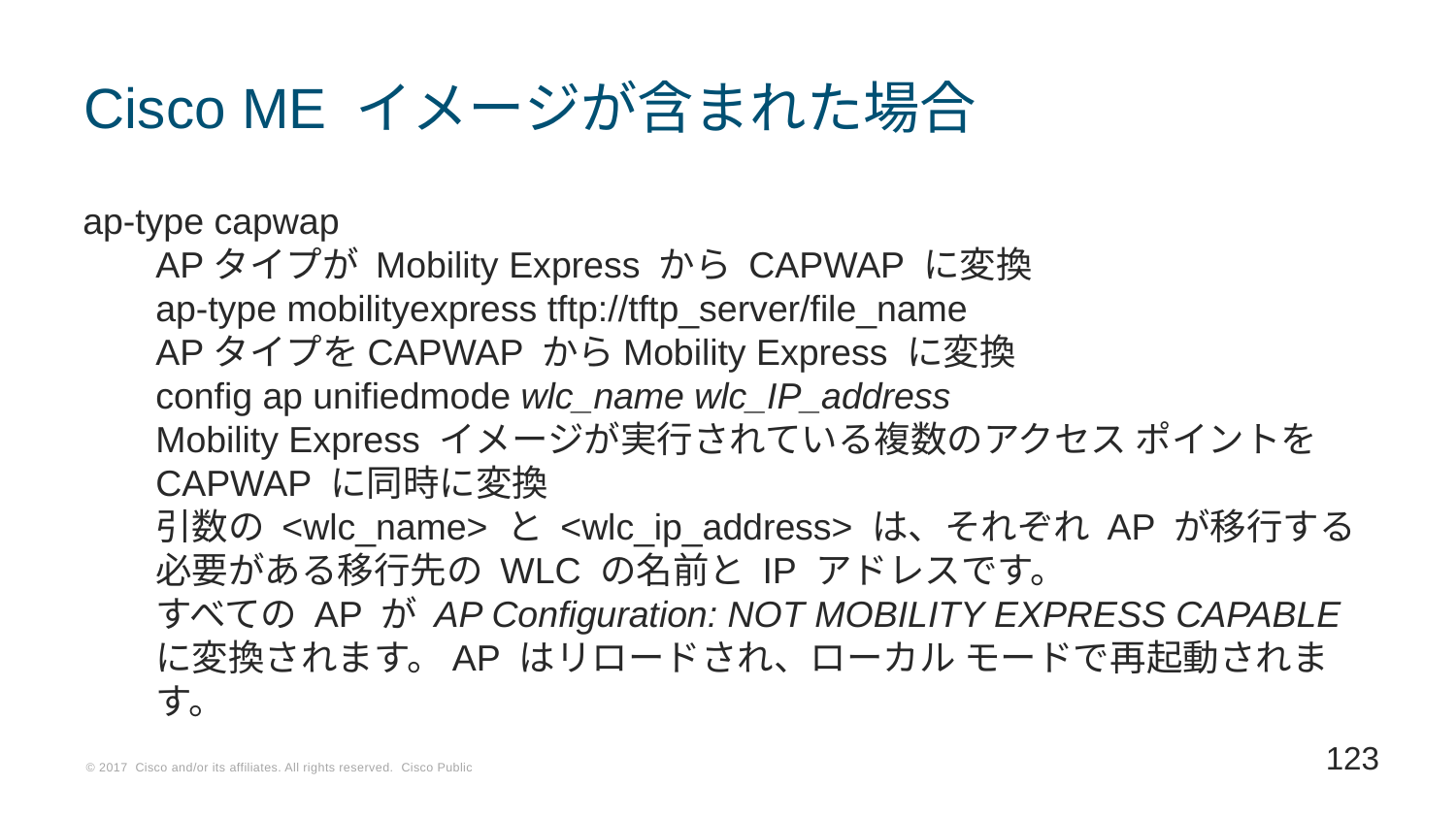

# Cisco ME イメージが含まれた場合
ap-type capwap
APタイプが Mobility Express から CAPWAP に変換
ap-type mobilityexpress tftp://tftp_server/file_name
APタイプをCAPWAP からMobility Express に変換
config ap unifiedmode wlc_name wlc_IP_address
Mobility Express イメージが実行されている複数のアクセス ポイントを CAPWAP に同時に変換
引数の <wlc_name> と <wlc_ip_address> は、それぞれ AP が移行する必要がある移行先の WLC の名前と IP アドレスです。
すべての AP が AP Configuration: NOT MOBILITY EXPRESS CAPABLE に変換されます。AP はリロードされ、ローカル モードで再起動されます。